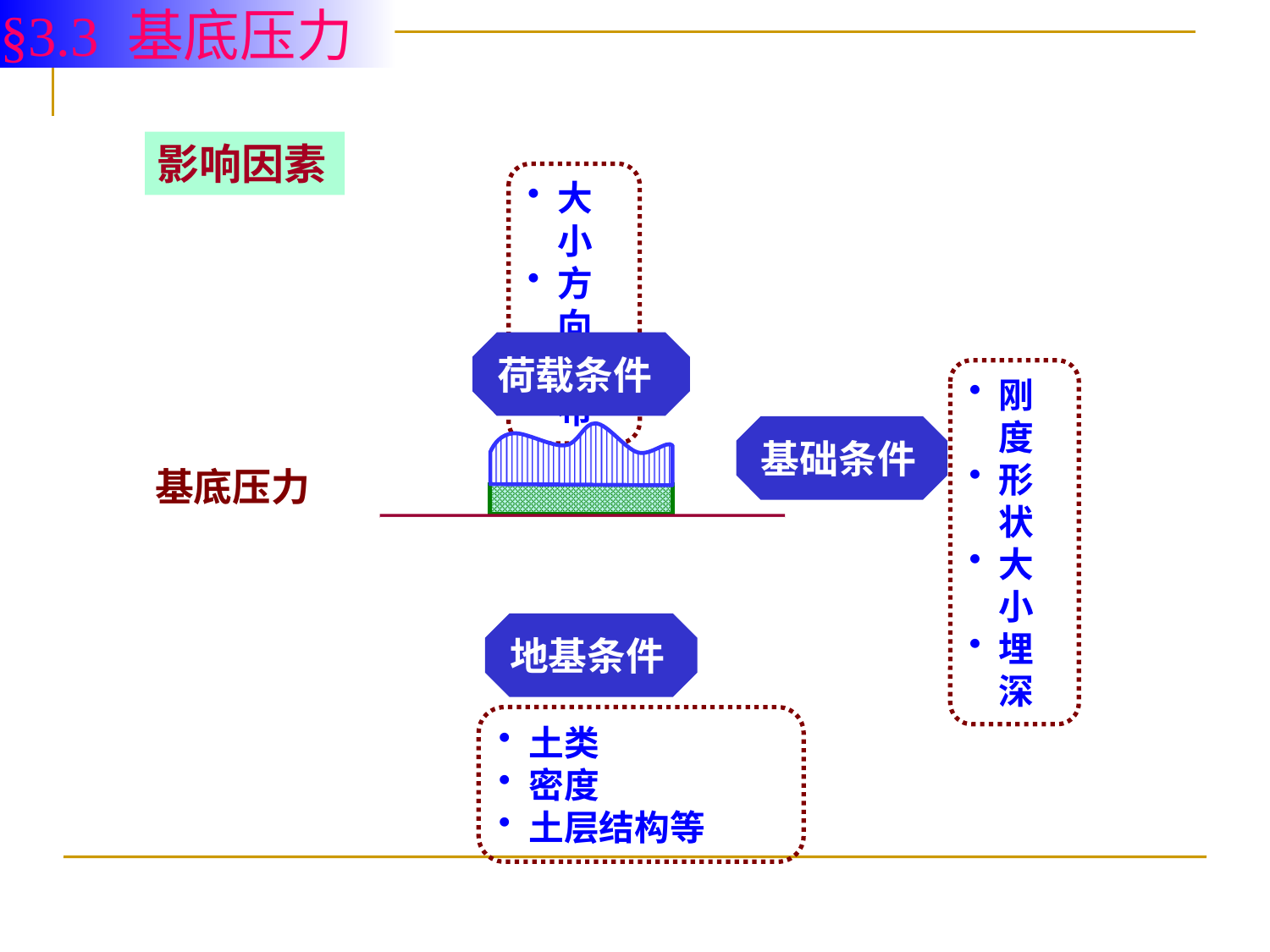

§3.3 基底压力
影响因素
大小
方向
分布
荷载条件
刚度
形状
大小
埋深
基础条件

基底压力

地基条件
土类
密度
土层结构等